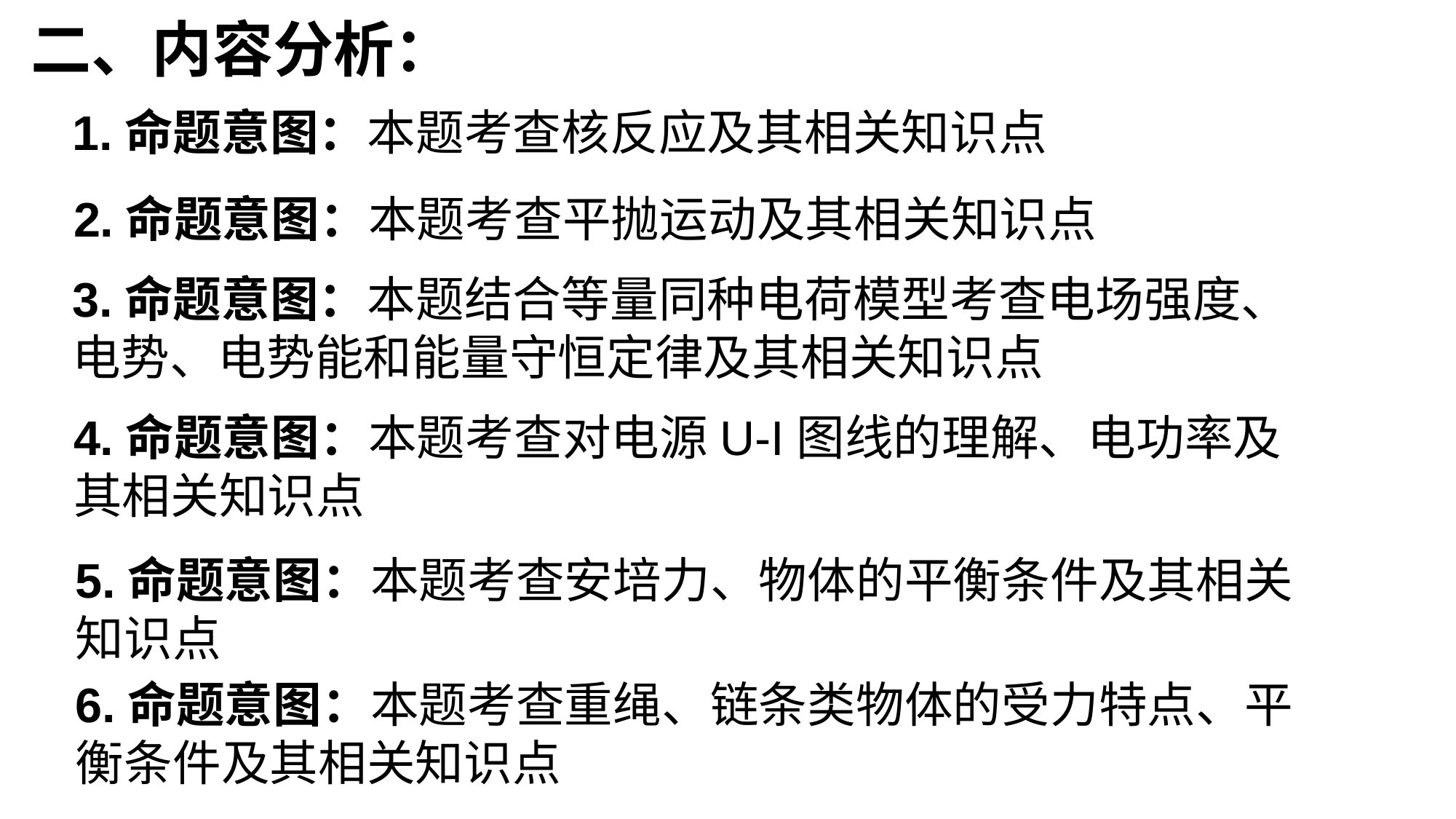

二、内容分析：
1.命题意图：本题考查核反应及其相关知识点
2.命题意图：本题考查平抛运动及其相关知识点
3.命题意图：本题结合等量同种电荷模型考查电场强度、电势、电势能和能量守恒定律及其相关知识点
4.命题意图：本题考查对电源U-I图线的理解、电功率及其相关知识点
5.命题意图：本题考查安培力、物体的平衡条件及其相关知识点
6.命题意图：本题考查重绳、链条类物体的受力特点、平衡条件及其相关知识点